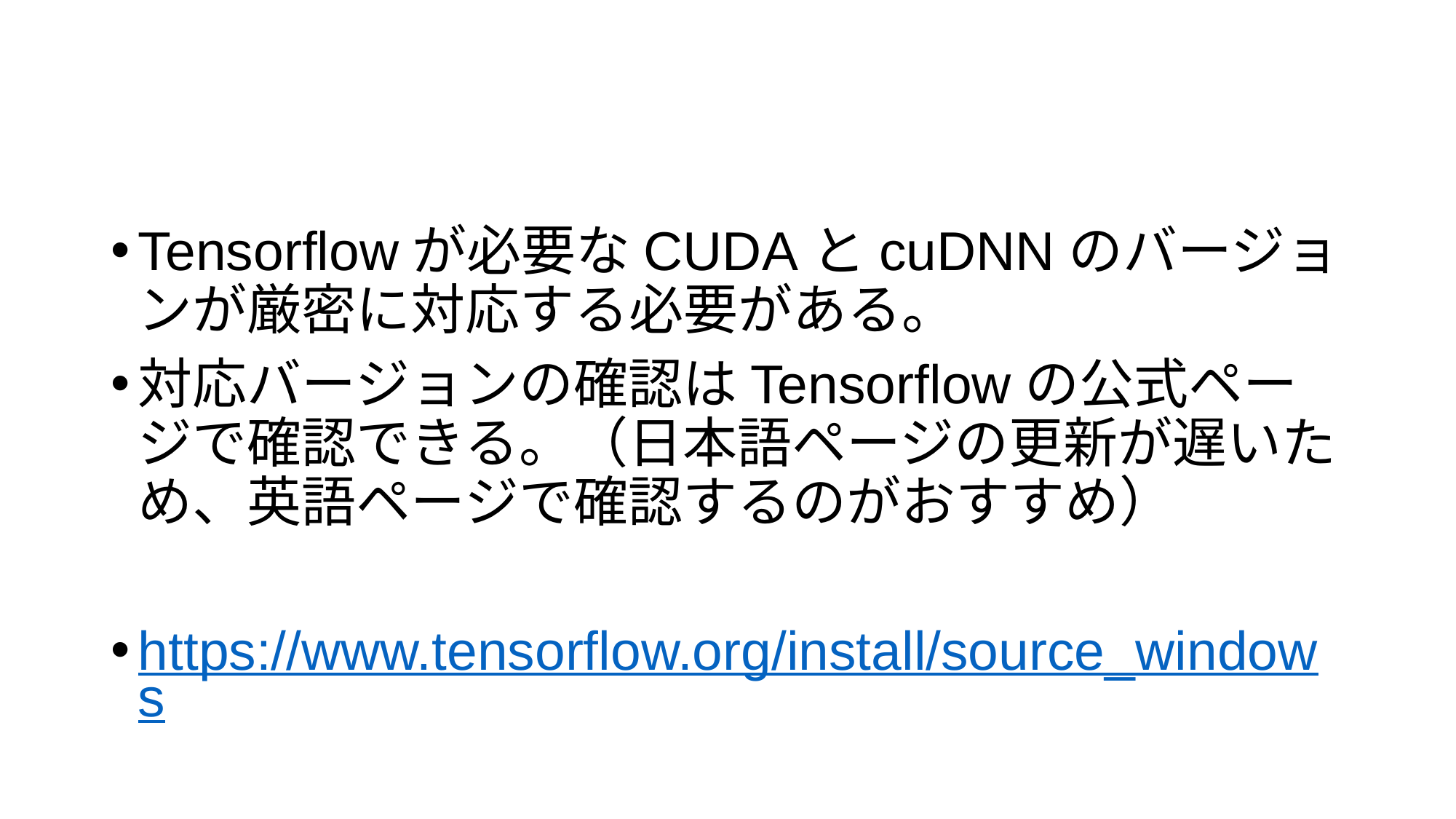

#
Tensorflowが必要なCUDAとcuDNNのバージョンが厳密に対応する必要がある。
対応バージョンの確認はTensorflowの公式ページで確認できる。（日本語ページの更新が遅いため、英語ページで確認するのがおすすめ）

https://www.tensorflow.org/install/source_windows